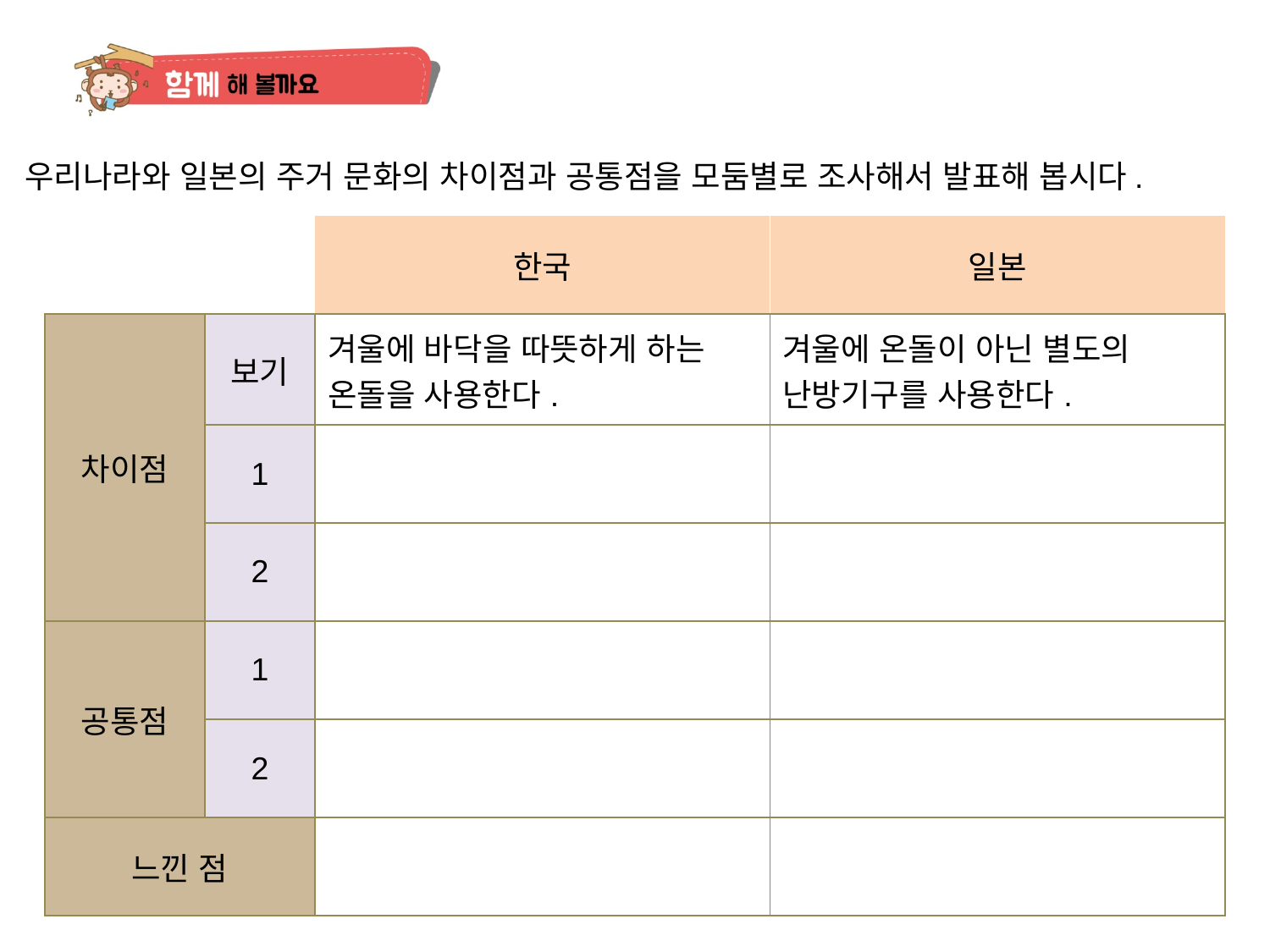

우리나라와 일본의 주거 문화의 차이점과 공통점을 모둠별로 조사해서 발표해 봅시다.
|  |  | 한국 | 일본 |
| --- | --- | --- | --- |
| 차이점 | 보기 | 겨울에 바닥을 따뜻하게 하는 온돌을 사용한다. | 겨울에 온돌이 아닌 별도의 난방기구를 사용한다. |
|  | 1 |  |  |
|  | 2 |  |  |
| 공통점 | 1 |  |  |
|  | 2 |  |  |
| 느낀 점 |  |  |  |